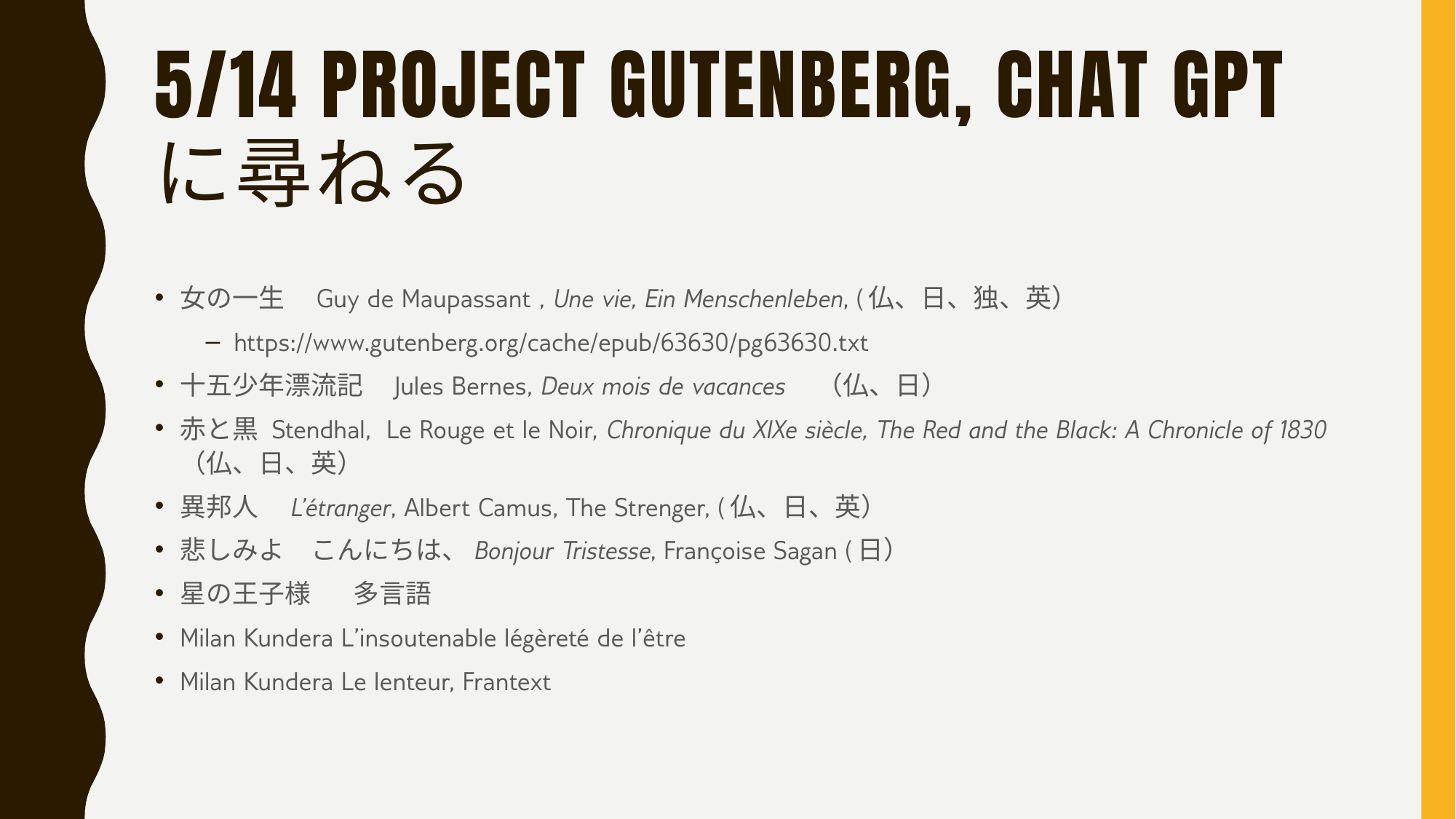

# 5/14 Project Gutenberg, Chat GPTに尋ねる
女の一生　Guy de Maupassant , Une vie, Ein Menschenleben, (仏、日、独、英）
https://www.gutenberg.org/cache/epub/63630/pg63630.txt
十五少年漂流記　Jules Bernes, Deux mois de vacances　（仏、日）
赤と黒 Stendhal,  Le Rouge et le Noir, Chronique du XIXe siècle, The Red and the Black: A Chronicle of 1830　（仏、日、英）
異邦人　L’étranger, Albert Camus, The Strenger, (仏、日、英）
悲しみよ　こんにちは、Bonjour Tristesse, Françoise Sagan (日）
星の王子様  　多言語
Milan Kundera L’insoutenable légèreté de l’être
Milan Kundera Le lenteur, Frantext